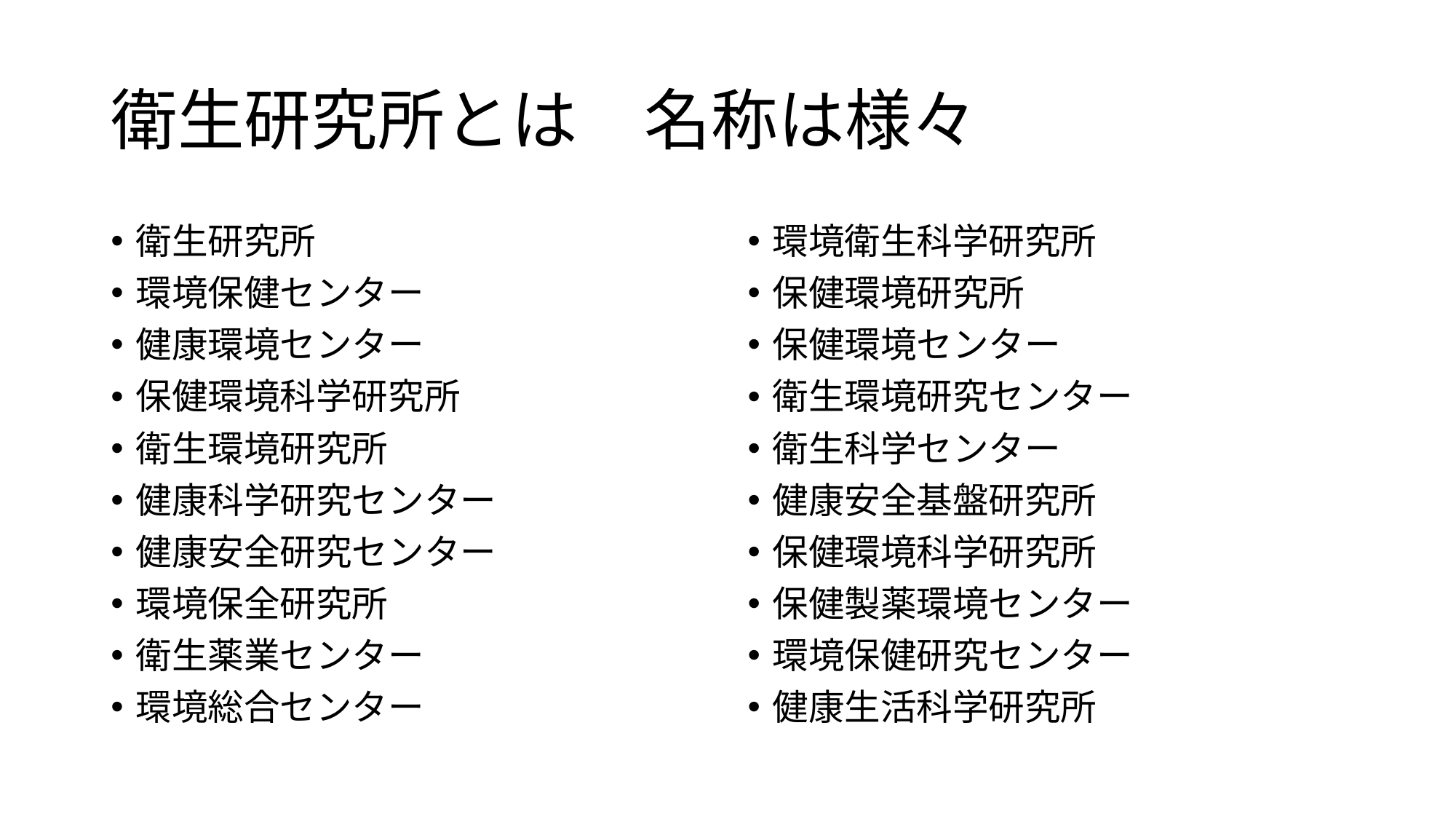

# 衛生研究所とは　名称は様々
衛生研究所
環境保健センター
健康環境センター
保健環境科学研究所
衛生環境研究所
健康科学研究センター
健康安全研究センター
環境保全研究所
衛生薬業センター
環境総合センター

環境衛生科学研究所
保健環境研究所
保健環境センター
衛生環境研究センター
衛生科学センター
健康安全基盤研究所
保健環境科学研究所
保健製薬環境センター
環境保健研究センター
健康生活科学研究所